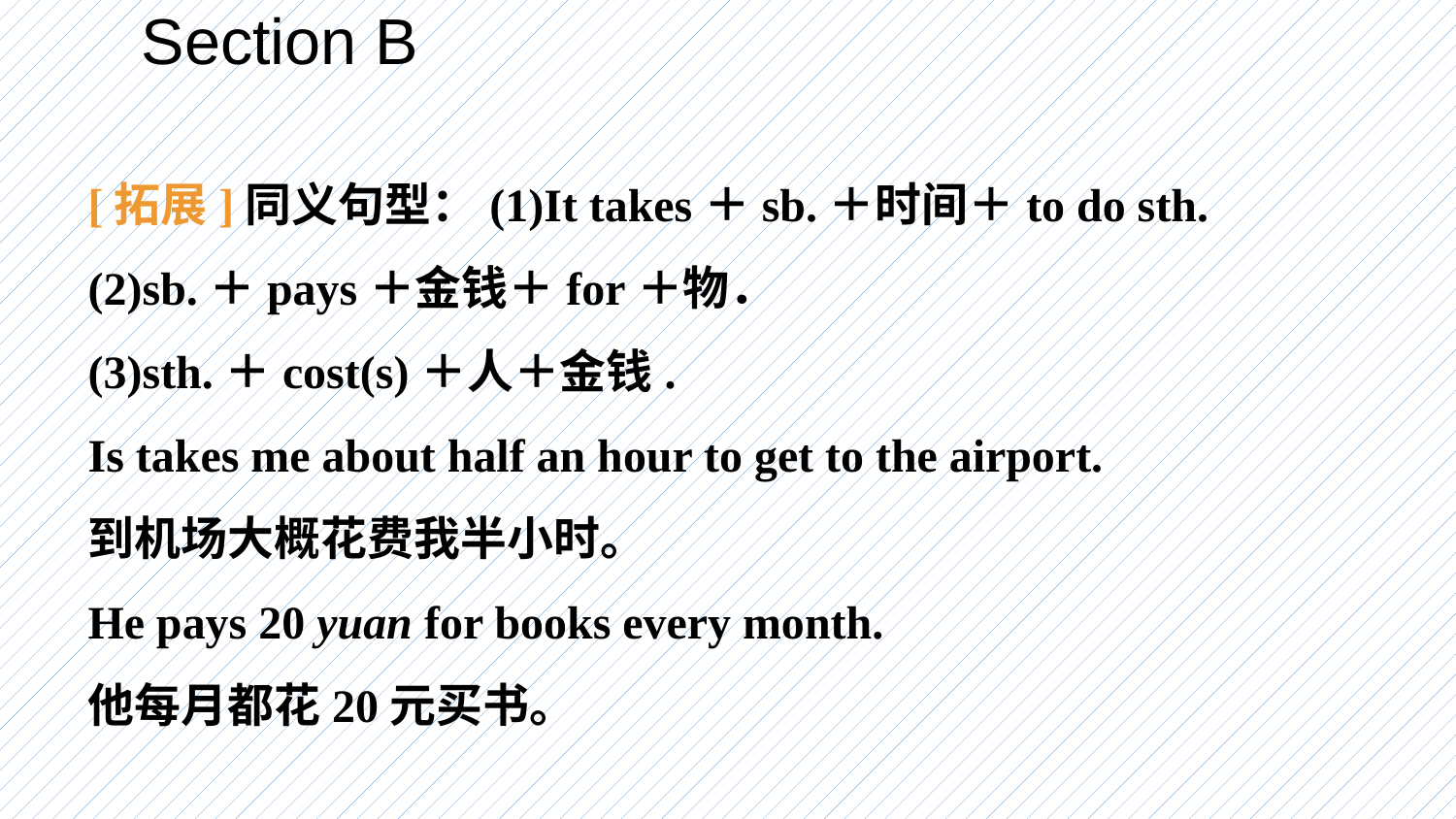

Section B

[拓展]同义句型：(1)It takes＋sb.＋时间＋to do sth.
(2)sb.＋pays＋金钱＋for＋物．
(3)sth.＋cost(s)＋人＋金钱.
Is takes me about half an hour to get to the airport.
到机场大概花费我半小时。
He pays 20 yuan for books every month.
他每月都花20元买书。